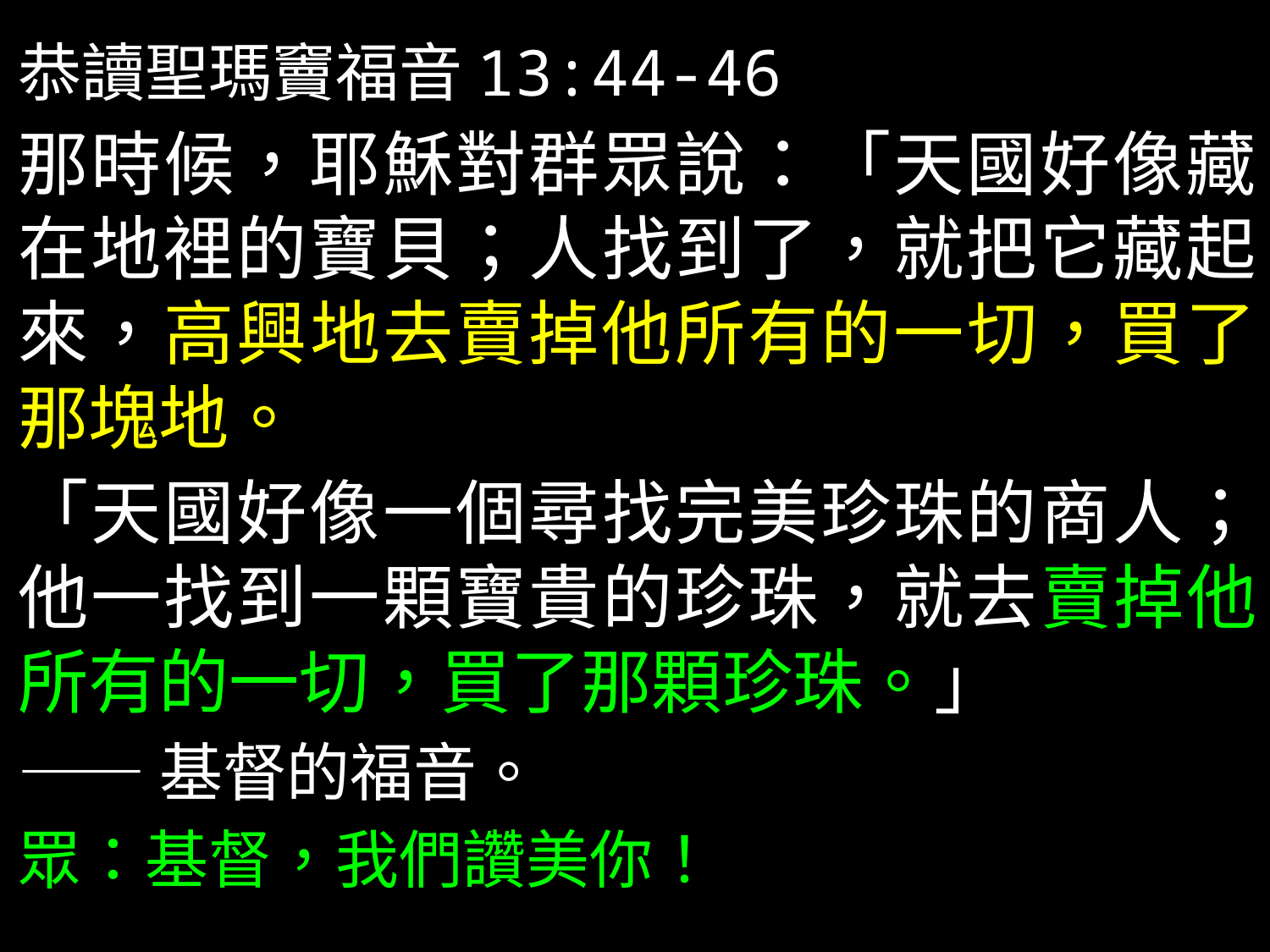

恭讀聖瑪竇福音13:44-46
那時候，耶穌對群眾說：「天國好像藏在地裡的寶貝；人找到了，就把它藏起來，高興地去賣掉他所有的一切，買了那塊地。
「天國好像一個尋找完美珍珠的商人；他一找到一顆寶貴的珍珠，就去賣掉他所有的一切，買了那顆珍珠。」
——基督的福音。
眾：基督，我們讚美你！